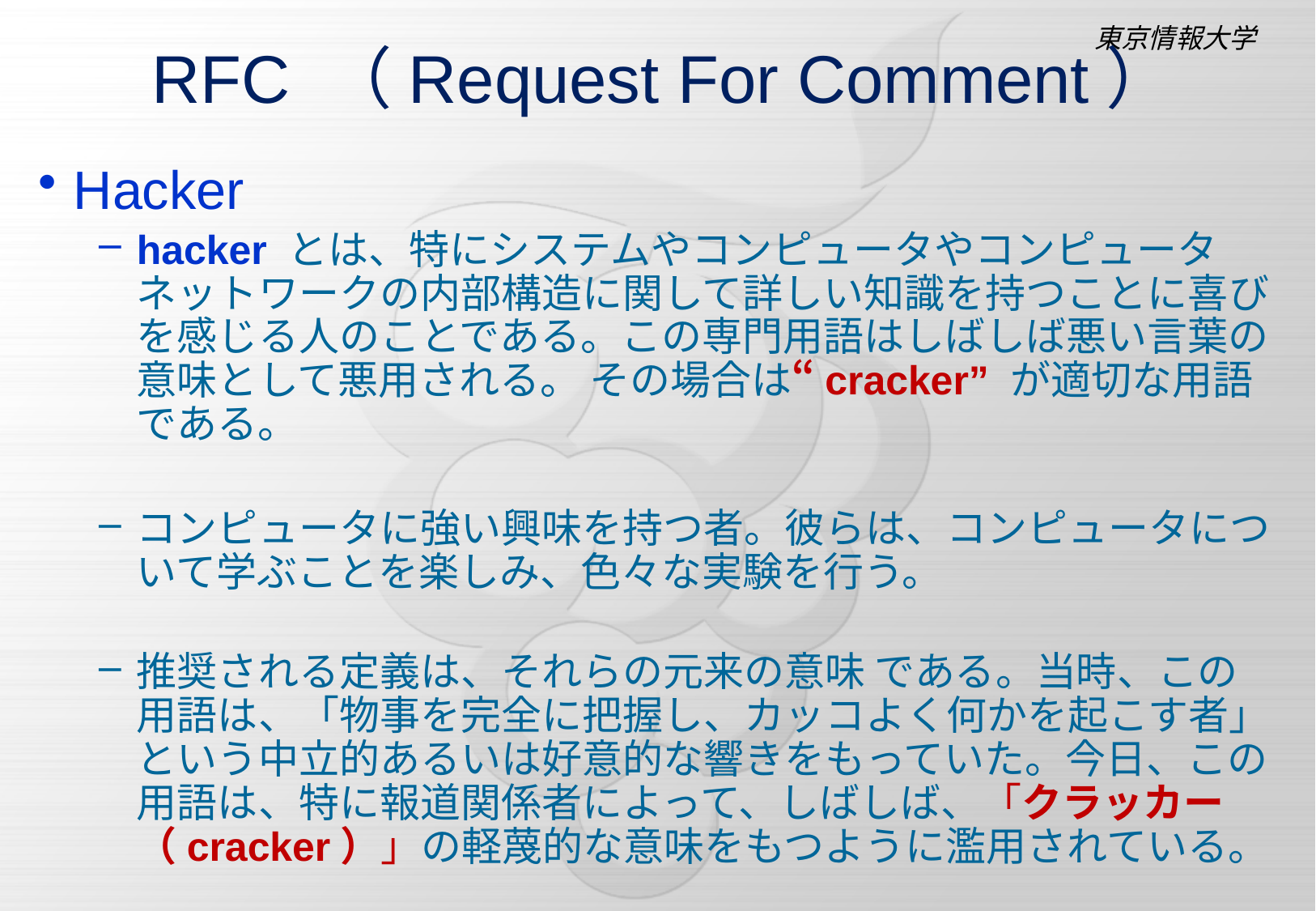

# RFC （Request For Comment）
Hacker
hacker とは、特にシステムやコンピュータやコンピュータ ネットワークの内部構造に関して詳しい知識を持つことに喜びを感じる人のことである。この専門用語はしばしば悪い言葉の意味として悪用される。 その場合は“cracker” が適切な用語である。

コンピュータに強い興味を持つ者。彼らは、コンピュータについて学ぶことを楽しみ、色々な実験を行う。

推奨される定義は、それらの元来の意味 である。当時、この用語は、「物事を完全に把握し、カッコよく何かを起こす者」という中立的あるいは好意的な響きをもっていた。今日、この用語は、特に報道関係者によって、しばしば、「クラッカー（cracker）」の軽蔑的な意味をもつように濫用されている。